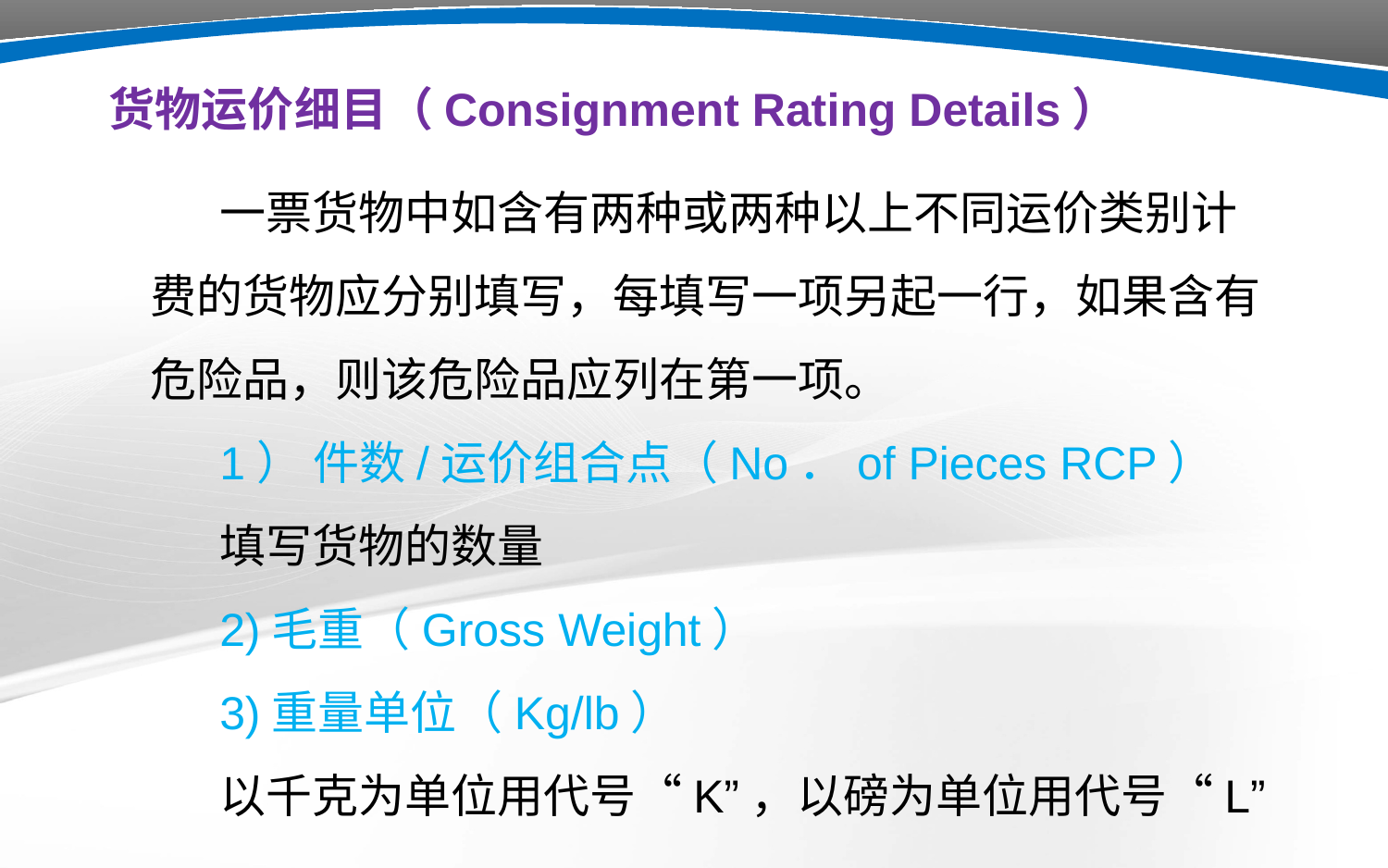

货物运价细目（Consignment Rating Details）
一票货物中如含有两种或两种以上不同运价类别计费的货物应分别填写，每填写一项另起一行，如果含有危险品，则该危险品应列在第一项。
1） 件数/运价组合点（No．of Pieces RCP）
填写货物的数量
2)毛重（Gross Weight）
3)重量单位（Kg/lb）
以千克为单位用代号“K”，以磅为单位用代号“L”